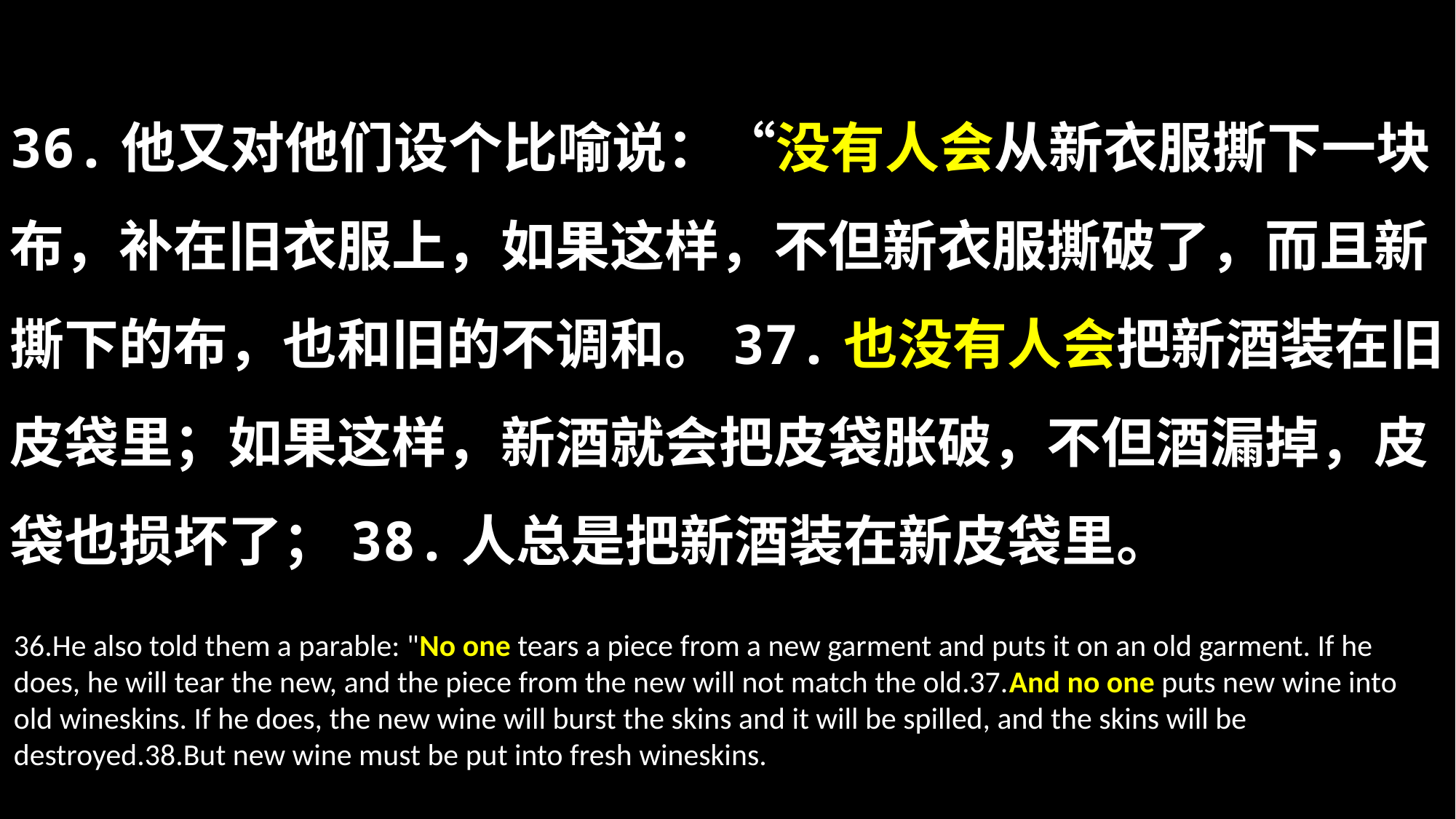

36.他又对他们设个比喻说：“没有人会从新衣服撕下一块布，补在旧衣服上，如果这样，不但新衣服撕破了，而且新撕下的布，也和旧的不调和。37.也没有人会把新酒装在旧皮袋里；如果这样，新酒就会把皮袋胀破，不但酒漏掉，皮袋也损坏了；38.人总是把新酒装在新皮袋里。
36.He also told them a parable: "No one tears a piece from a new garment and puts it on an old garment. If he does, he will tear the new, and the piece from the new will not match the old.37.And no one puts new wine into old wineskins. If he does, the new wine will burst the skins and it will be spilled, and the skins will be destroyed.38.But new wine must be put into fresh wineskins.